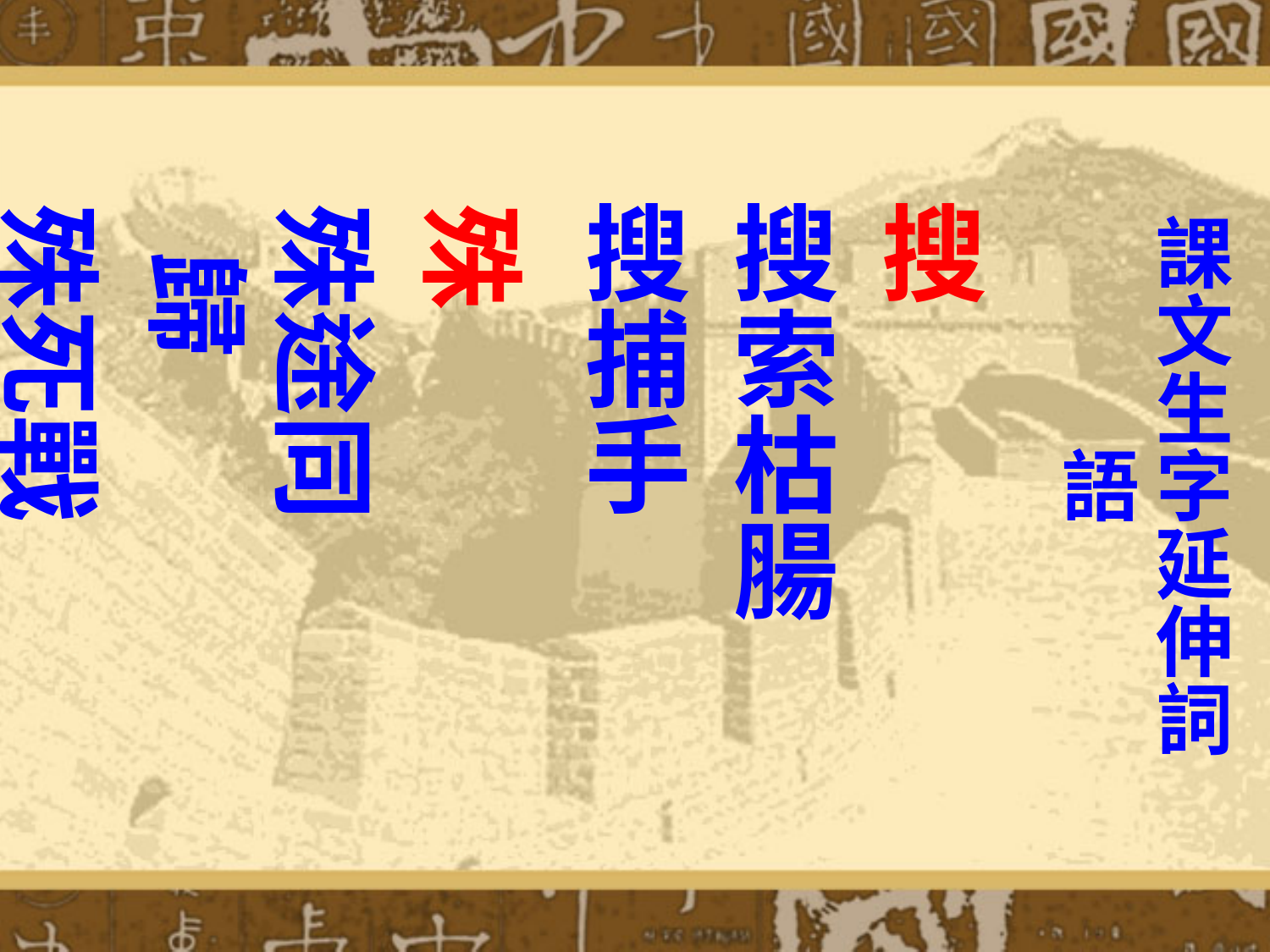

# 課文生字延伸詞語
搜
搜索枯腸
搜捕手
殊
殊途同歸
殊死戰